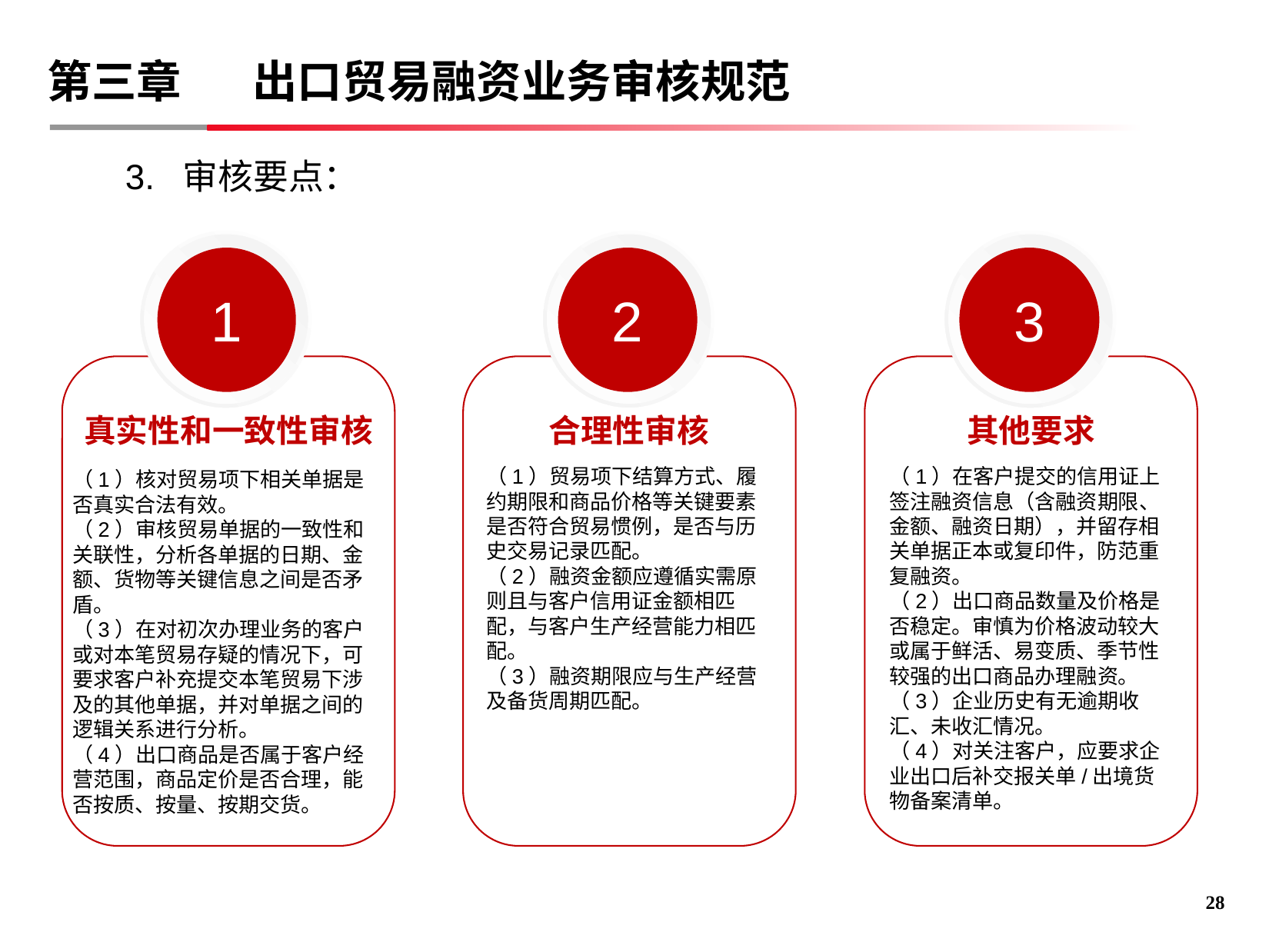

第三章       出口贸易融资业务审核规范
审核要点：

1
2
3

真实性和一致性审核

合理性审核
其他要求
（1）核对贸易项下相关单据是否真实合法有效。
（2）审核贸易单据的一致性和关联性，分析各单据的日期、金额、货物等关键信息之间是否矛盾。
（3）在对初次办理业务的客户或对本笔贸易存疑的情况下，可要求客户补充提交本笔贸易下涉及的其他单据，并对单据之间的逻辑关系进行分析。
（4）出口商品是否属于客户经营范围，商品定价是否合理，能否按质、按量、按期交货。

（1）贸易项下结算方式、履约期限和商品价格等关键要素是否符合贸易惯例，是否与历史交易记录匹配。
（2）融资金额应遵循实需原则且与客户信用证金额相匹配，与客户生产经营能力相匹配。
（3）融资期限应与生产经营及备货周期匹配。
（1）在客户提交的信用证上签注融资信息（含融资期限、金额、融资日期），并留存相关单据正本或复印件，防范重复融资。
（2）出口商品数量及价格是否稳定。审慎为价格波动较大或属于鲜活、易变质、季节性较强的出口商品办理融资。
（3）企业历史有无逾期收汇、未收汇情况。
（4）对关注客户，应要求企业出口后补交报关单/出境货物备案清单。
28